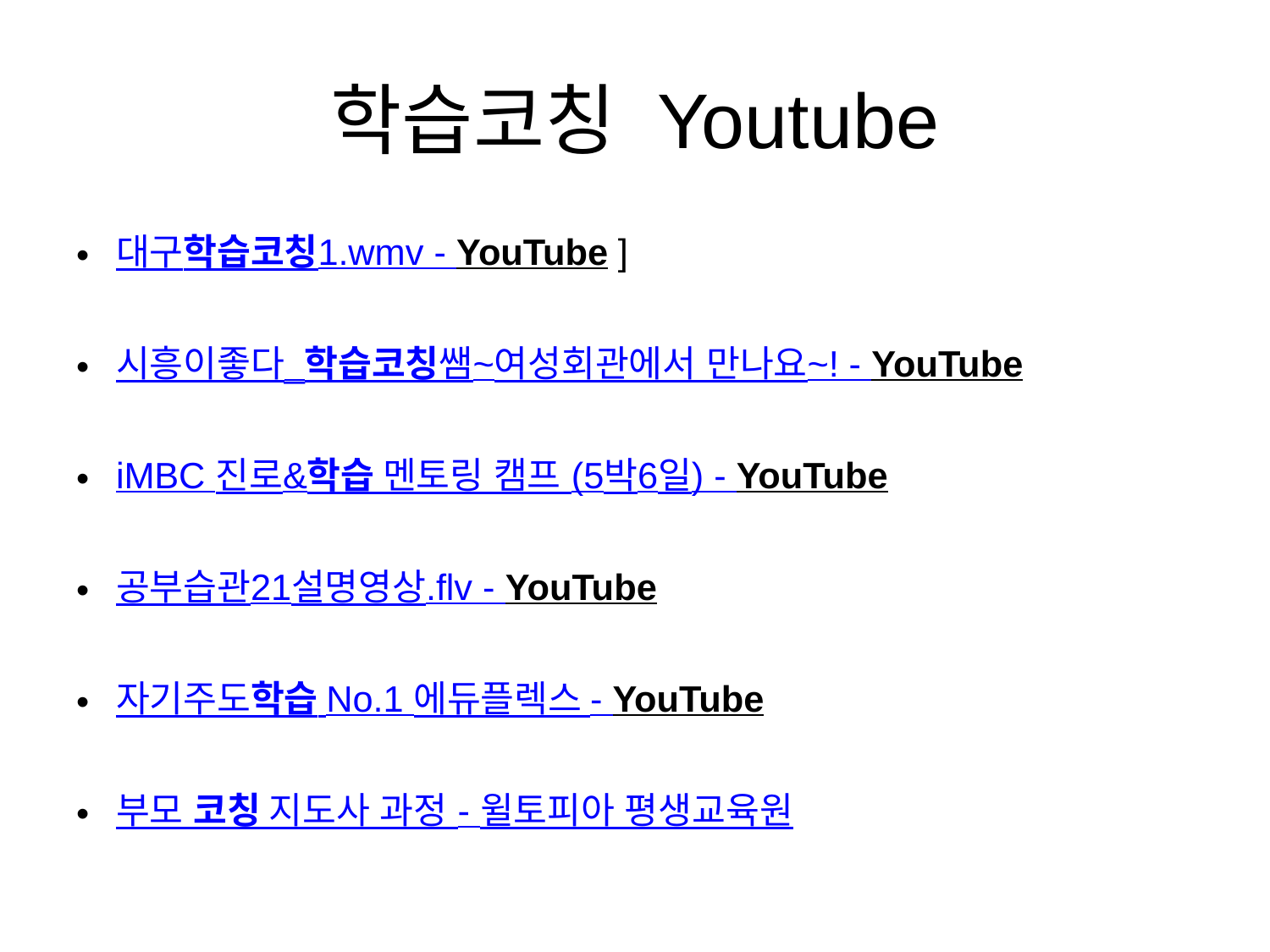

# 학습코칭 Youtube
대구학습코칭1.wmv - YouTube ]

시흥이좋다_학습코칭쌤~여성회관에서 만나요~! - YouTube

iMBC 진로&학습 멘토링 캠프 (5박6일) - YouTube

공부습관21설명영상.flv - YouTube

자기주도학습 No.1 에듀플렉스 - YouTube

부모 코칭 지도사 과정 - 윌토피아 평생교육원